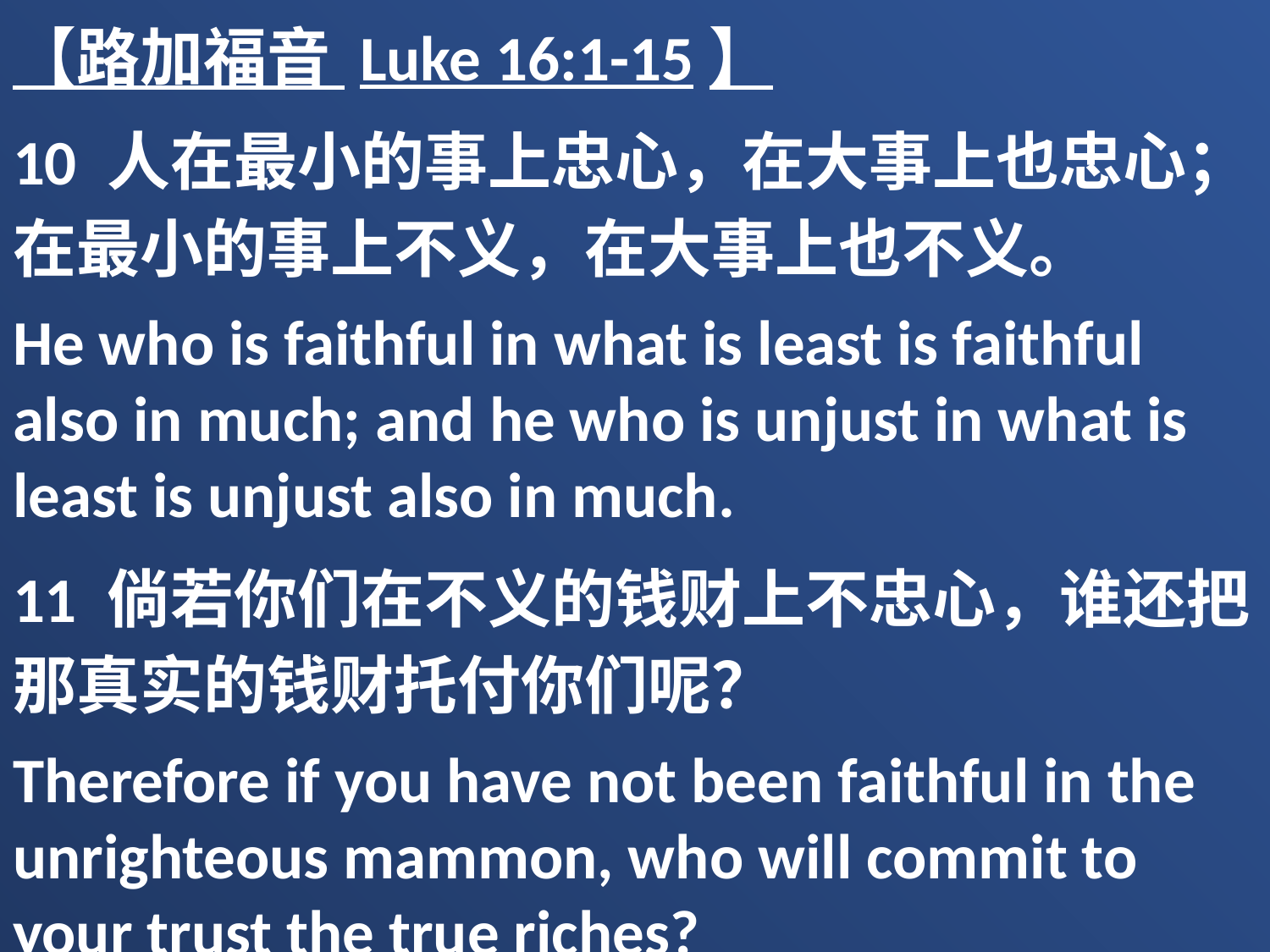

【路加福音 Luke 16:1-15】
10 人在最小的事上忠心，在大事上也忠心；在最小的事上不义，在大事上也不义。
He who is faithful in what is least is faithful also in much; and he who is unjust in what is least is unjust also in much.
11 倘若你们在不义的钱财上不忠心，谁还把那真实的钱财托付你们呢？
Therefore if you have not been faithful in the unrighteous mammon, who will commit to your trust the true riches?